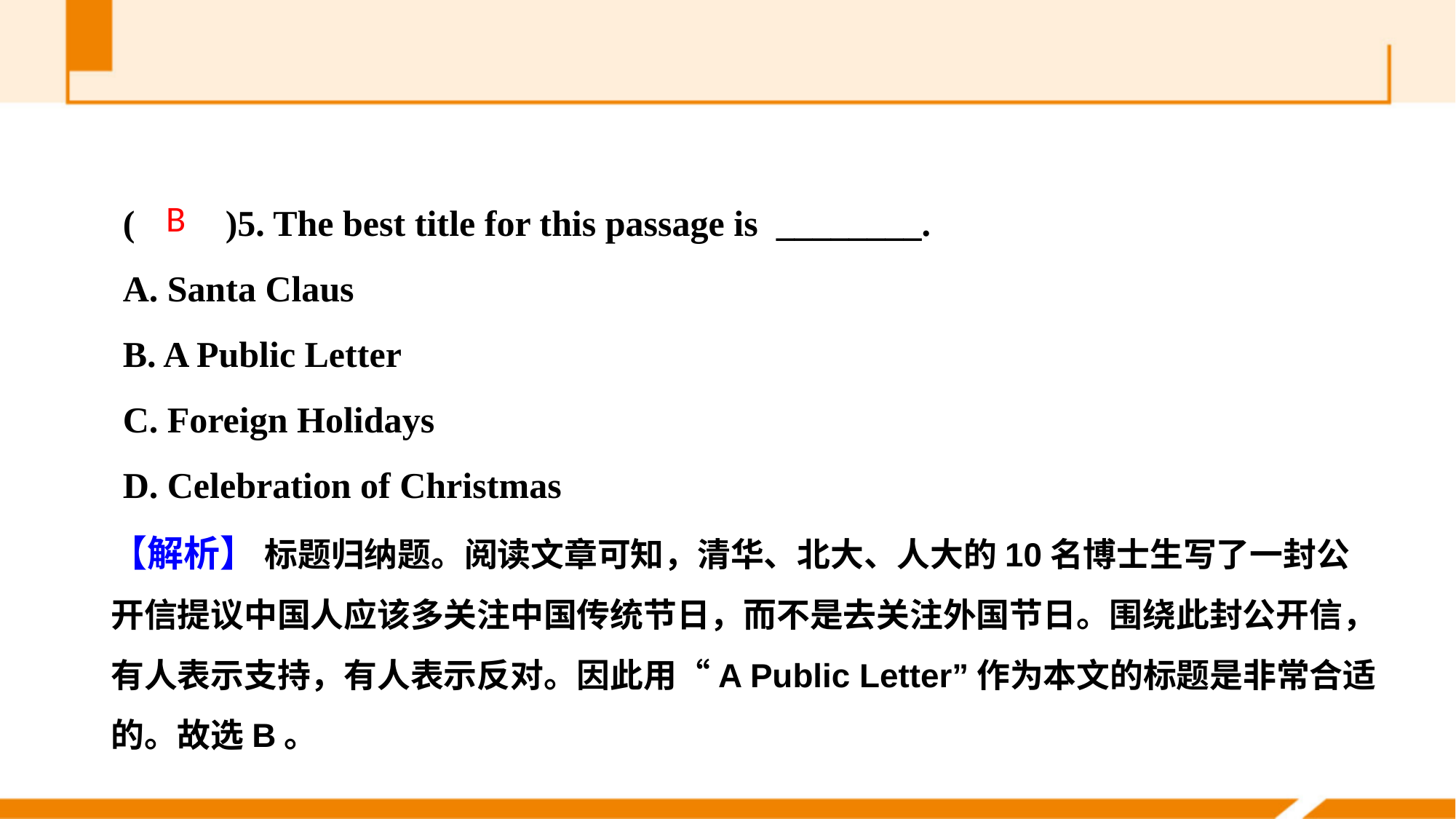

(　　)5. The best title for this passage is  ________.
A. Santa Claus
B. A Public Letter
C. Foreign Holidays
D. Celebration of Christmas
B
【解析】 标题归纳题。阅读文章可知，清华、北大、人大的10名博士生写了一封公开信提议中国人应该多关注中国传统节日，而不是去关注外国节日。围绕此封公开信，有人表示支持，有人表示反对。因此用“A Public Letter”作为本文的标题是非常合适的。故选B。